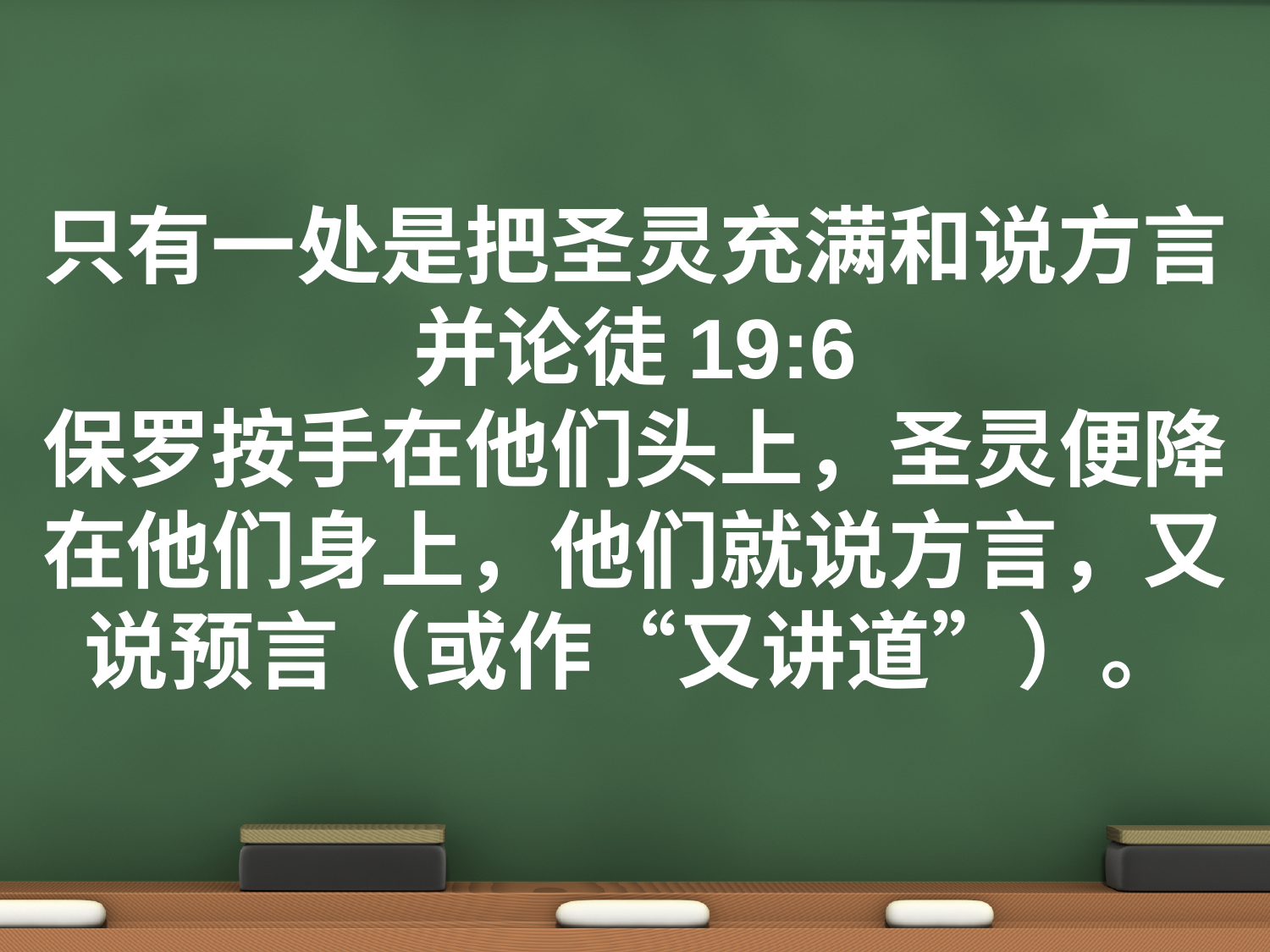

只有一处是把圣灵充满和说方言并论徒19:6
保罗按手在他们头上，圣灵便降在他们身上，他们就说方言，又说预言（或作“又讲道”）。